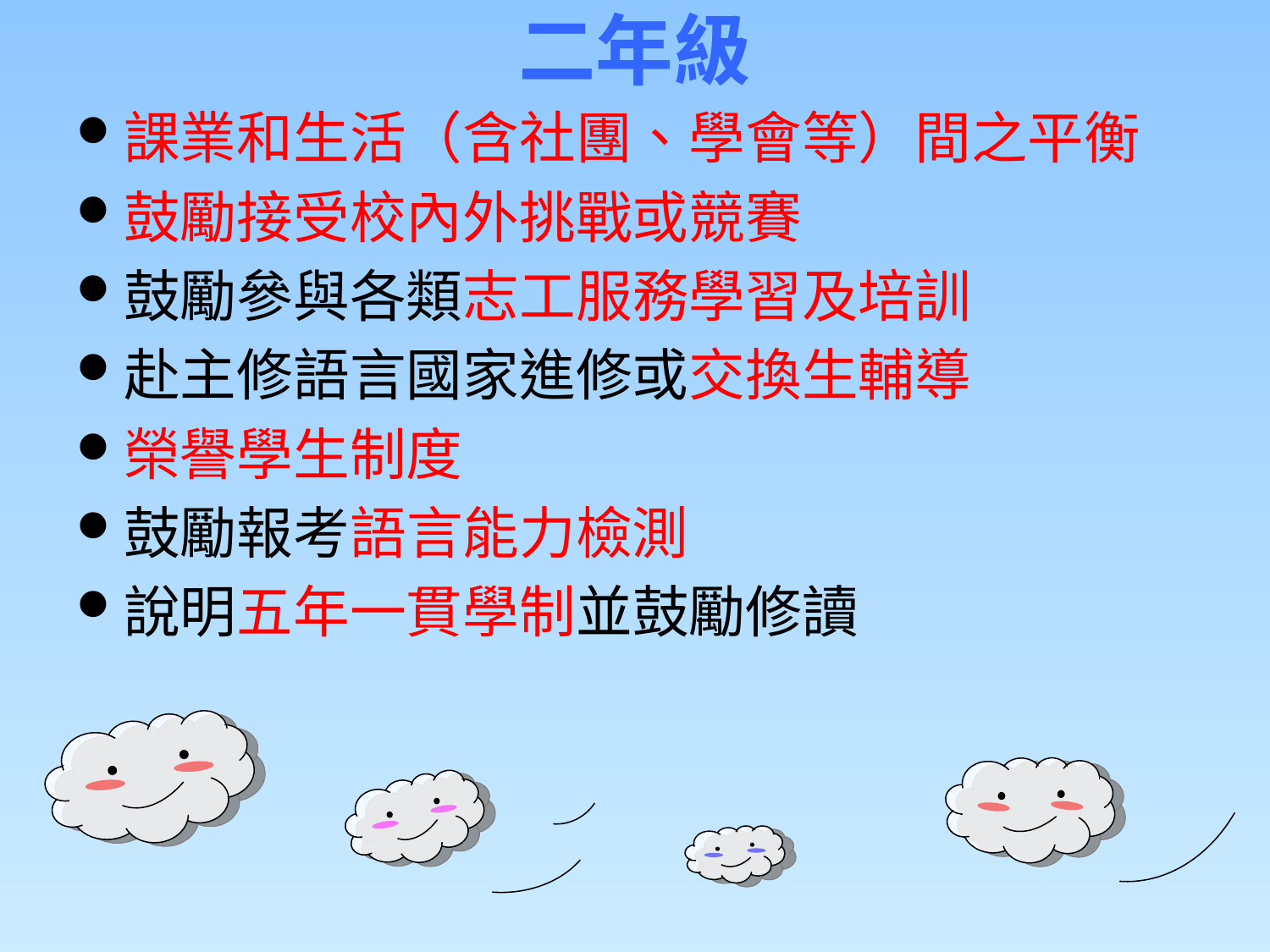

# 二年級
課業和生活（含社團、學會等）間之平衡
鼓勵接受校內外挑戰或競賽
鼓勵參與各類志工服務學習及培訓
赴主修語言國家進修或交換生輔導
榮譽學生制度
鼓勵報考語言能力檢測
說明五年一貫學制並鼓勵修讀